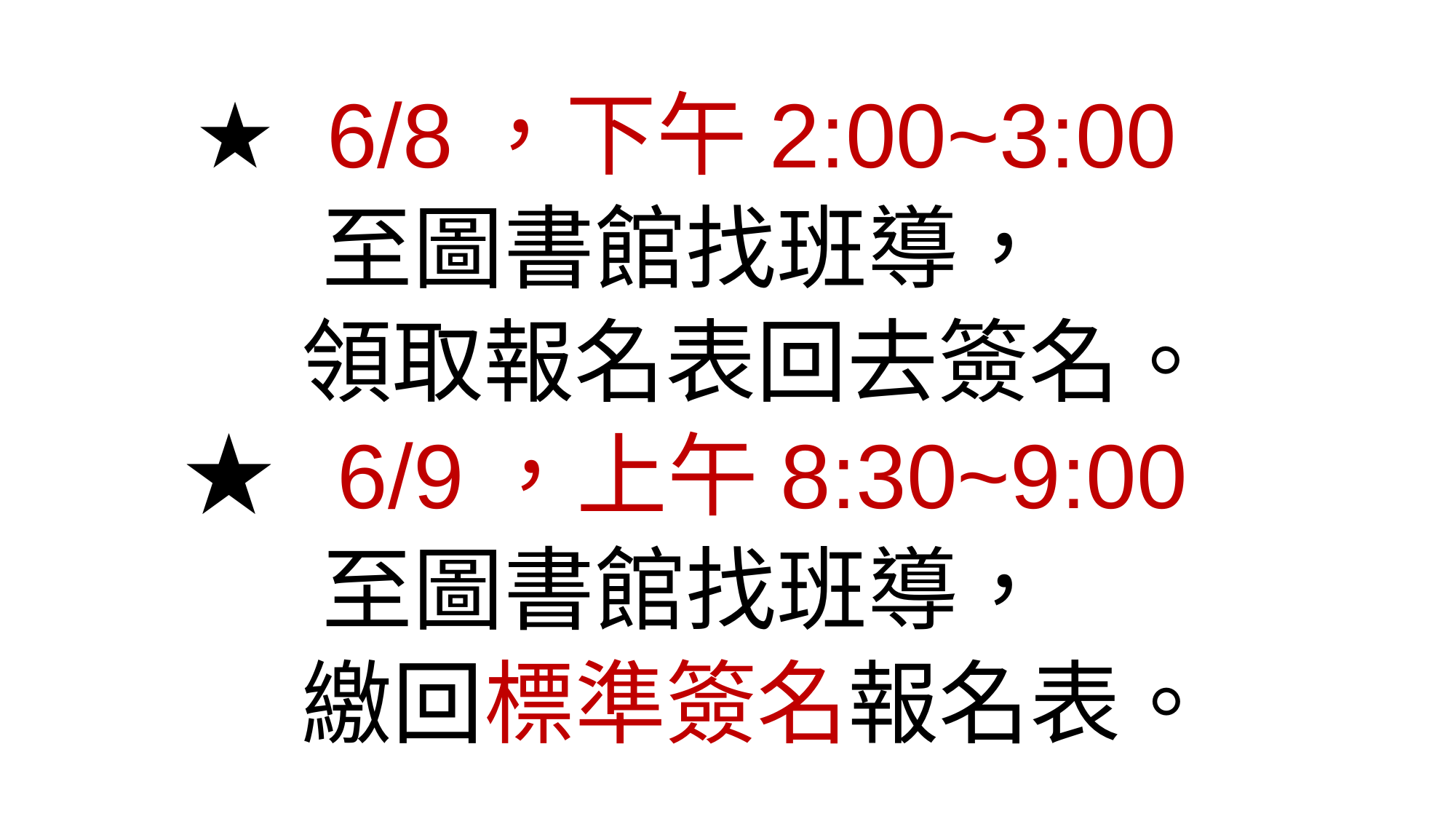

# ★  6/8，下午2:00~3:00 至圖書館找班導， 領取報名表回去簽名。 ★  6/9，上午8:30~9:00 至圖書館找班導， 繳回標準簽名報名表。